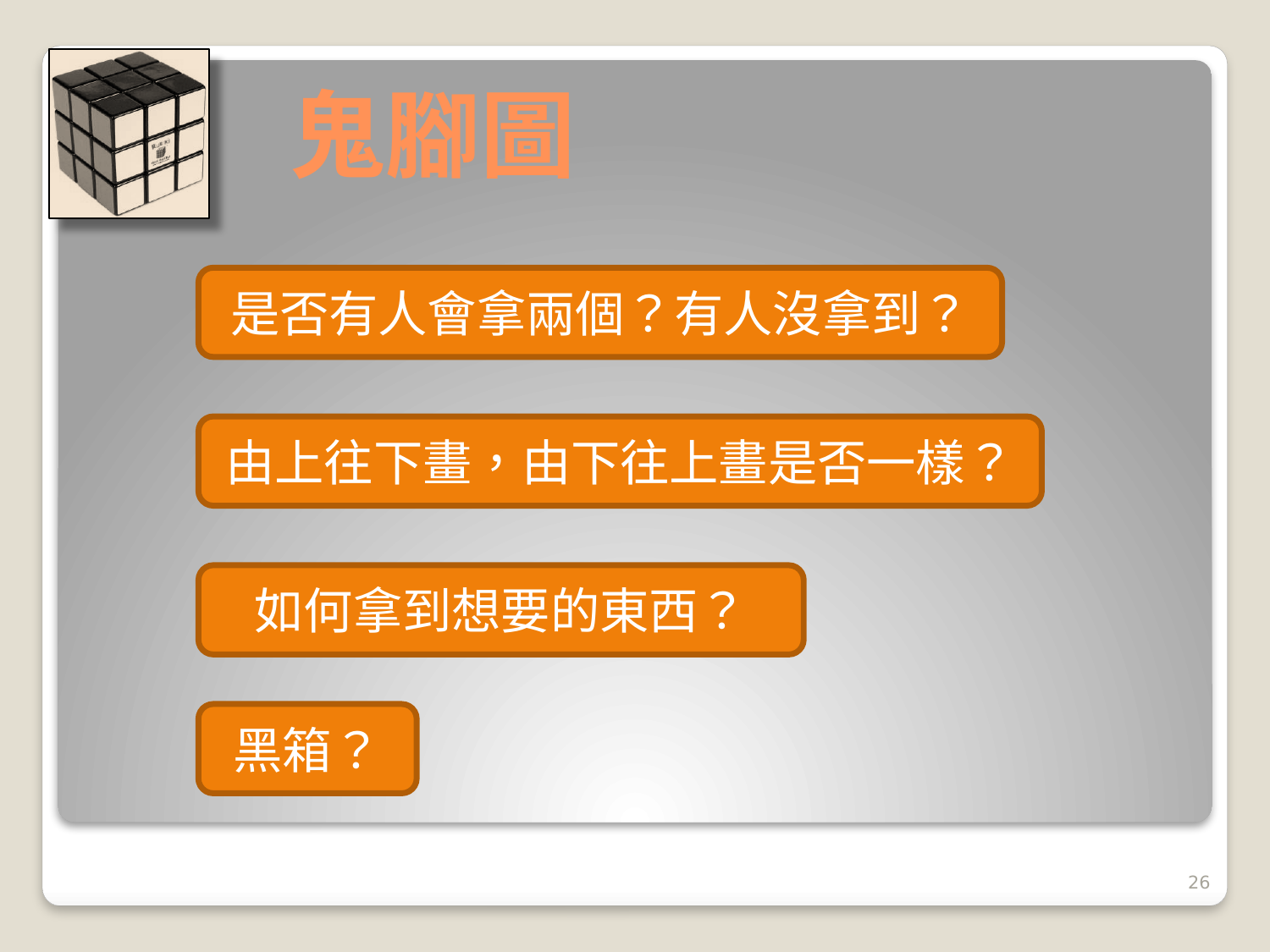

# 鬼腳圖
是否有人會拿兩個？有人沒拿到？
由上往下畫，由下往上畫是否一樣？
如何拿到想要的東西？
黑箱？
26